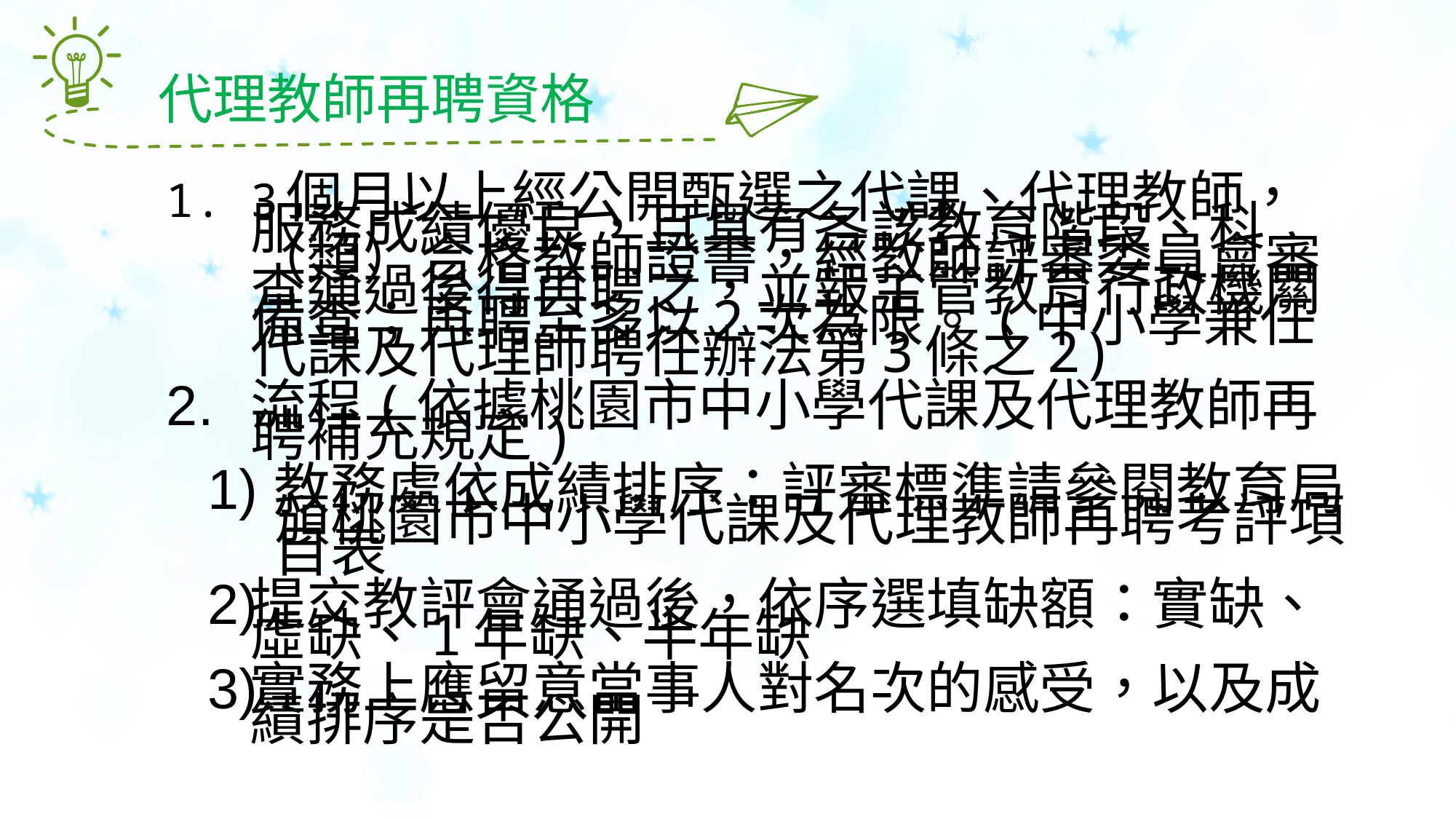

代理教師再聘資格
3個月以上經公開甄選之代課、代理教師，服務成績優良，且具有各該教育階段、科（類）合格教師證書，經教師評審委員會審查通過後得再聘之，並報主管教育行政機關備查；再聘至多以2次為限。(中小學兼任代課及代理師聘任辦法第3條之2)
流程(依據桃園市中小學代課及代理教師再聘補充規定)
教務處依成績排序：評審標準請參閱教育局頒桃園市中小學代課及代理教師再聘考評項目表
提交教評會通過後，依序選填缺額：實缺、虛缺、1年缺、半年缺
實務上應留意當事人對名次的感受，以及成績排序是否公開